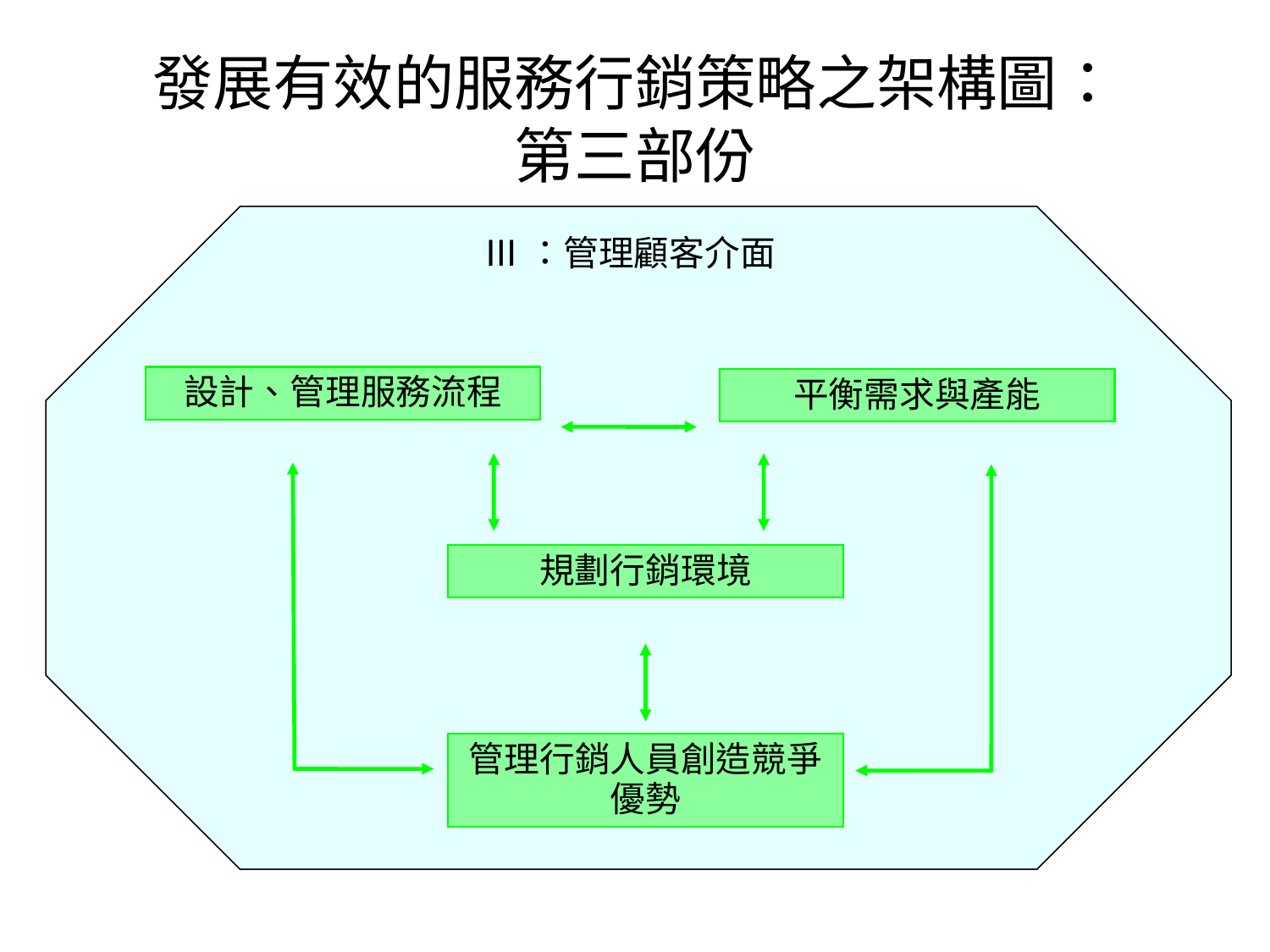

# 發展有效的服務行銷策略之架構圖： 第三部份

Ⅲ：管理顧客介面
設計、管理服務流程
平衡需求與產能

規劃行銷環境

管理行銷人員創造競爭優勢